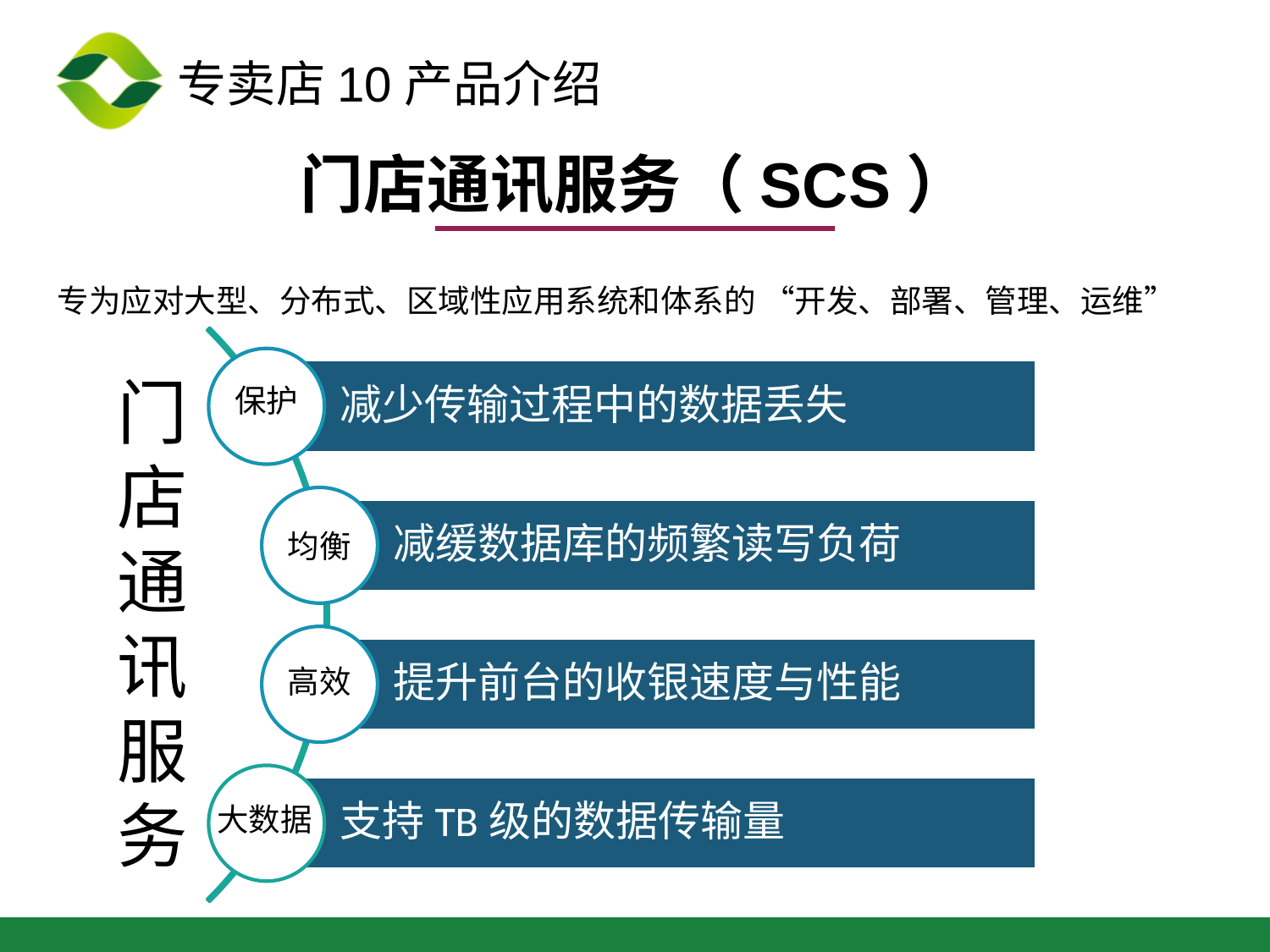

门店通讯服务（SCS）

专为应对大型、分布式、区域性应用系统和体系的 “开发、部署、管理、运维”
减少传输过程中的数据丢失
减缓数据库的频繁读写负荷
提升前台的收银速度与性能
支持TB级的数据传输量
门
店
通
讯
服
务
保护
均衡
高效
大数据